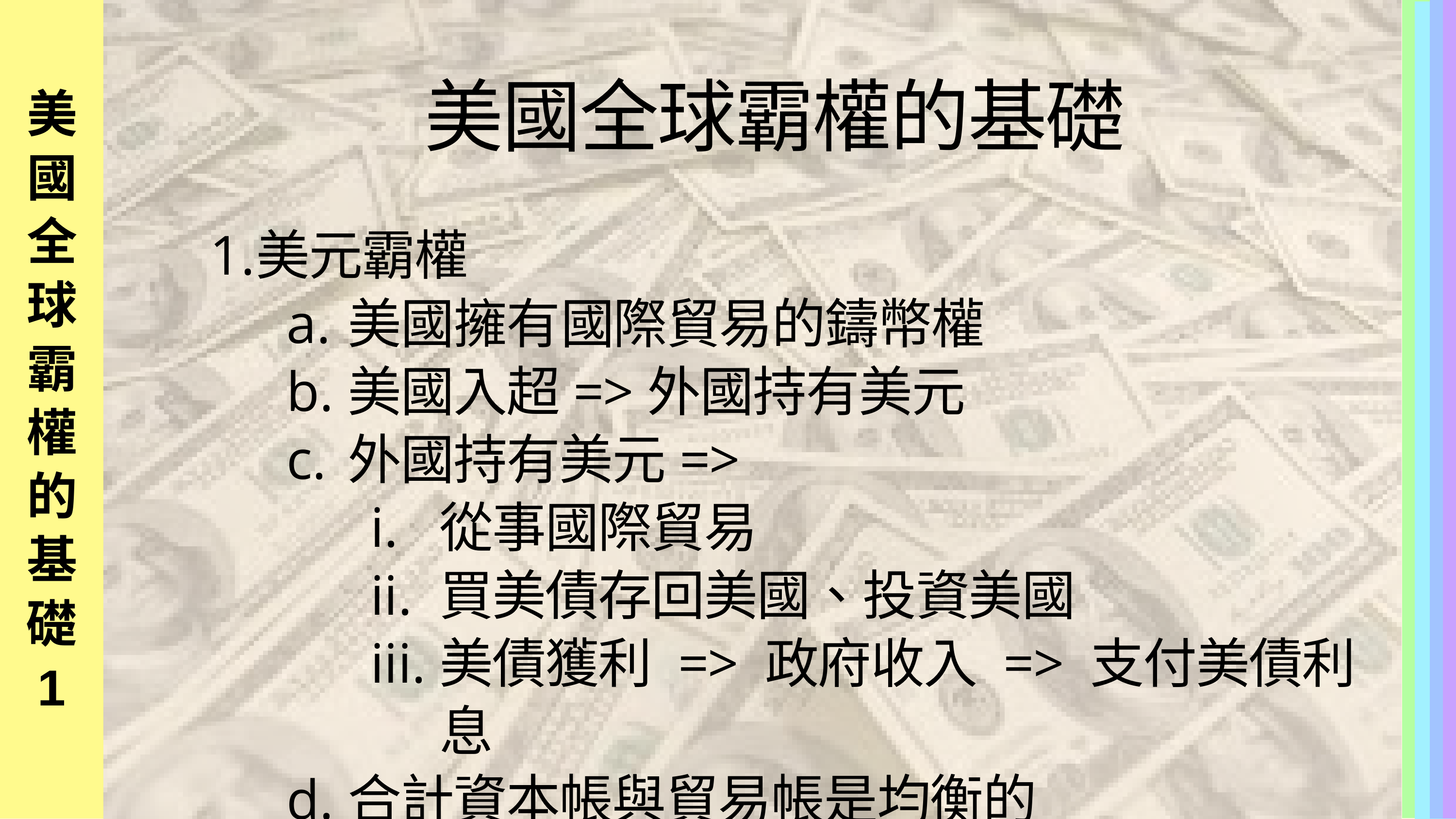

美國全球霸權的基礎
美國全球霸權的基礎
1
美元霸權
美國擁有國際貿易的鑄幣權
美國入超=>外國持有美元
外國持有美元=>
從事國際貿易
買美債存回美國、投資美國
美債獲利 => 政府收入 => 支付美債利息
合計資本帳與貿易帳是均衡的